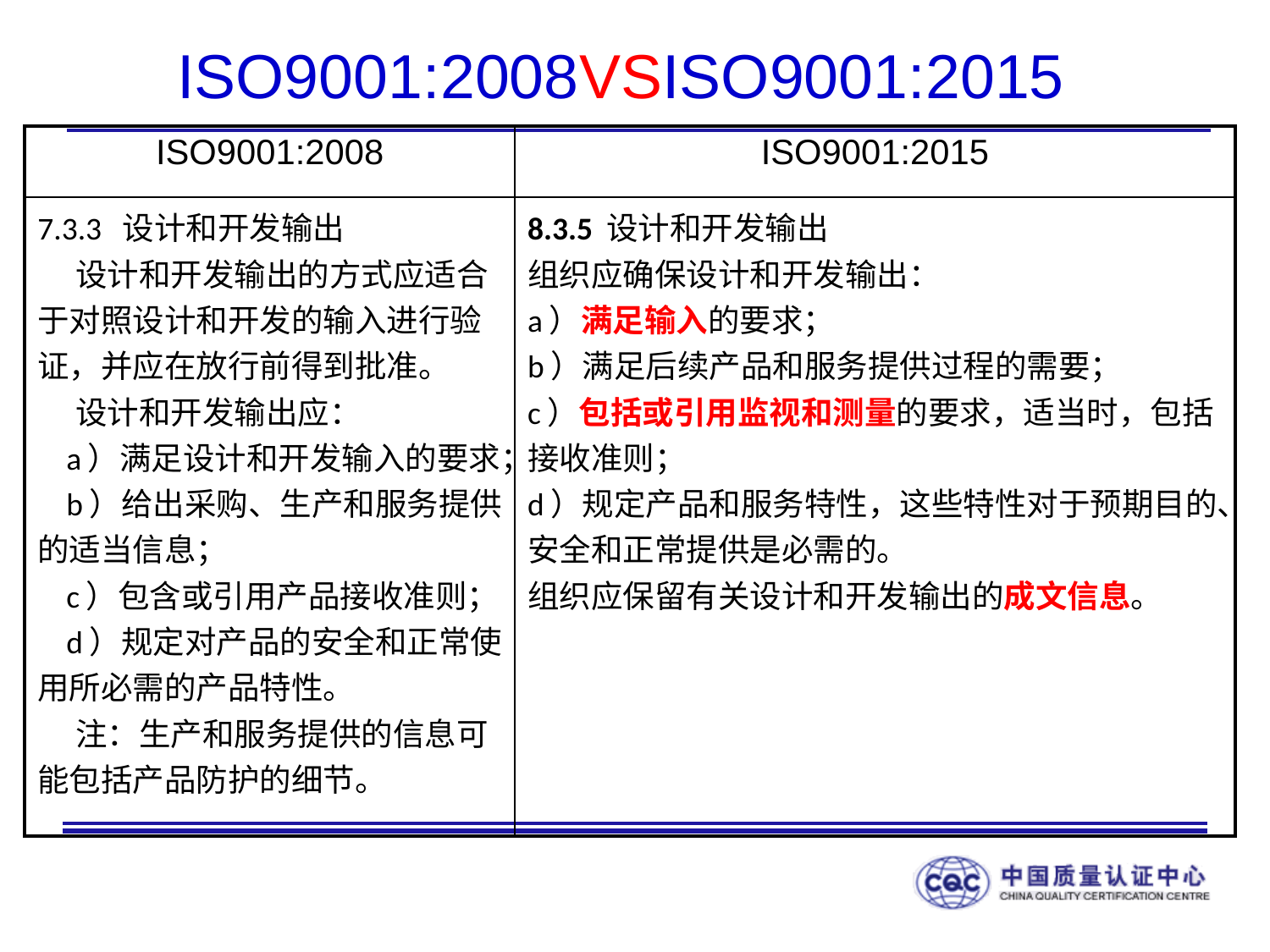

# ISO9001:2008VSISO9001:2015
| ISO9001:2008 | ISO9001:2015 |
| --- | --- |
| 7.3.3 设计和开发输出 设计和开发输出的方式应适合于对照设计和开发的输入进行验证，并应在放行前得到批准。 设计和开发输出应： a）满足设计和开发输入的要求； b）给出采购、生产和服务提供的适当信息； c）包含或引用产品接收准则； d）规定对产品的安全和正常使用所必需的产品特性。 注：生产和服务提供的信息可能包括产品防护的细节。 | 8.3.5 设计和开发输出 组织应确保设计和开发输出： a）满足输入的要求； b）满足后续产品和服务提供过程的需要； c）包括或引用监视和测量的要求，适当时，包括接收准则； d）规定产品和服务特性，这些特性对于预期目的、安全和正常提供是必需的。 组织应保留有关设计和开发输出的成文信息。 |
183